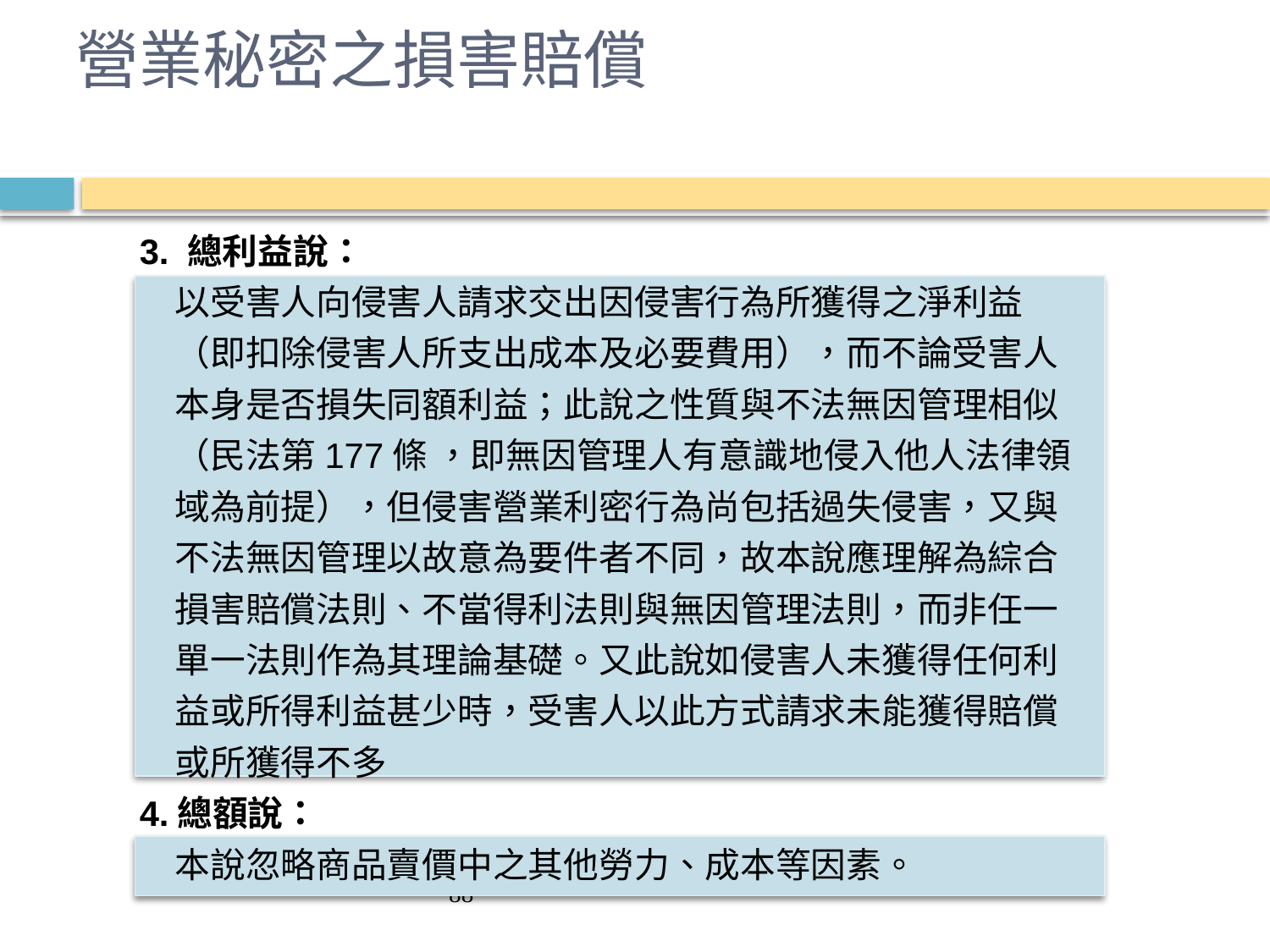

# 營業秘密之損害賠償
3. 總利益說：
　以受害人向侵害人請求交出因侵害行為所獲得之淨利益
　（即扣除侵害人所支出成本及必要費用），而不論受害人
　本身是否損失同額利益；此說之性質與不法無因管理相似
　（民法第177條 ，即無因管理人有意識地侵入他人法律領
　域為前提），但侵害營業利密行為尚包括過失侵害，又與
　不法無因管理以故意為要件者不同，故本說應理解為綜合
　損害賠償法則、不當得利法則與無因管理法則，而非任一
　單一法則作為其理論基礎。又此說如侵害人未獲得任何利
　益或所得利益甚少時，受害人以此方式請求未能獲得賠償
　或所獲得不多
4.總額說：
　本說忽略商品賣價中之其他勞力、成本等因素。

88